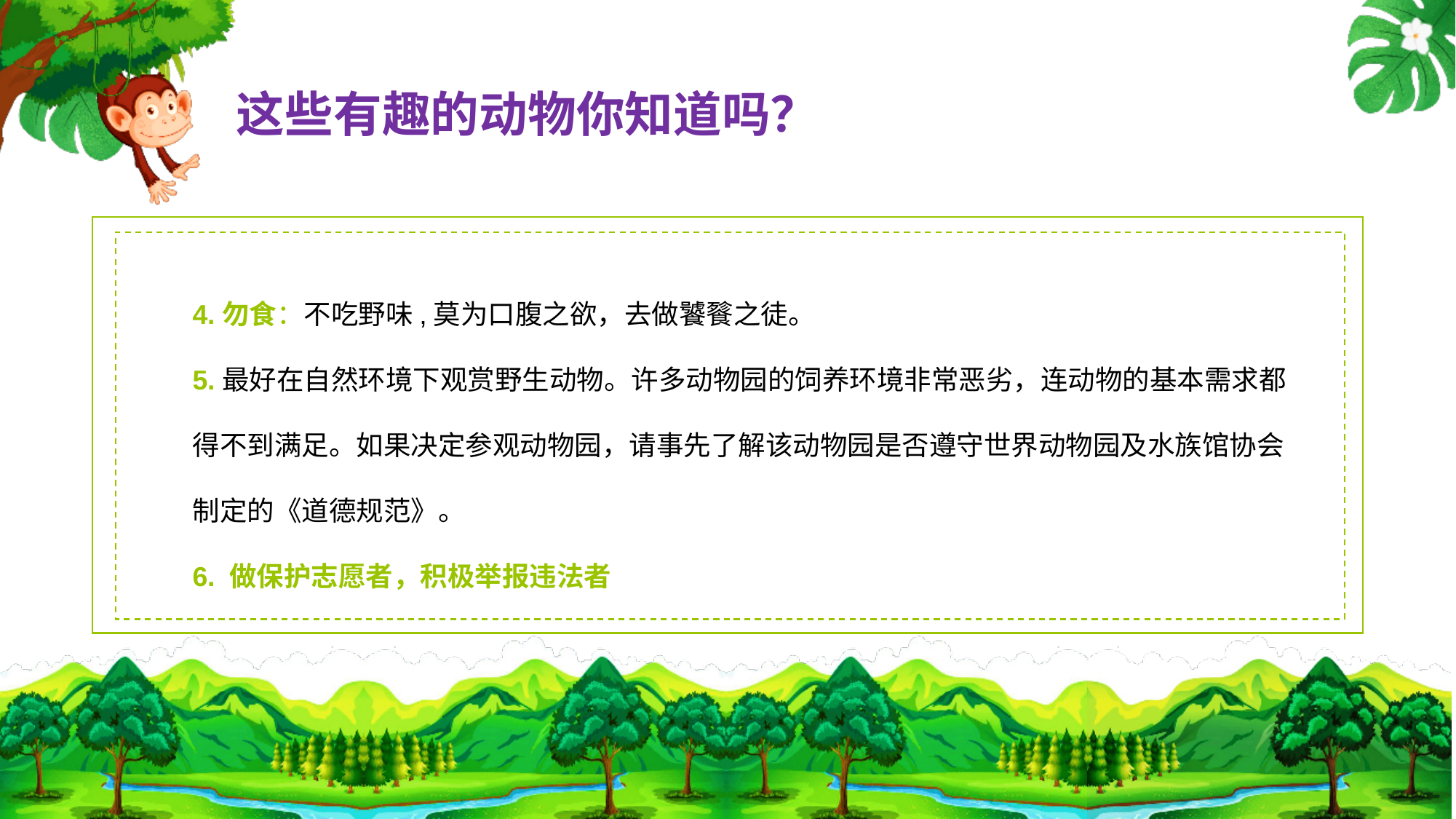

这些有趣的动物你知道吗？

4.勿食：不吃野味,莫为口腹之欲，去做饕餮之徒。
5.最好在自然环境下观赏野生动物。许多动物园的饲养环境非常恶劣，连动物的基本需求都得不到满足。如果决定参观动物园，请事先了解该动物园是否遵守世界动物园及水族馆协会制定的《道德规范》。
6. 做保护志愿者，积极举报违法者